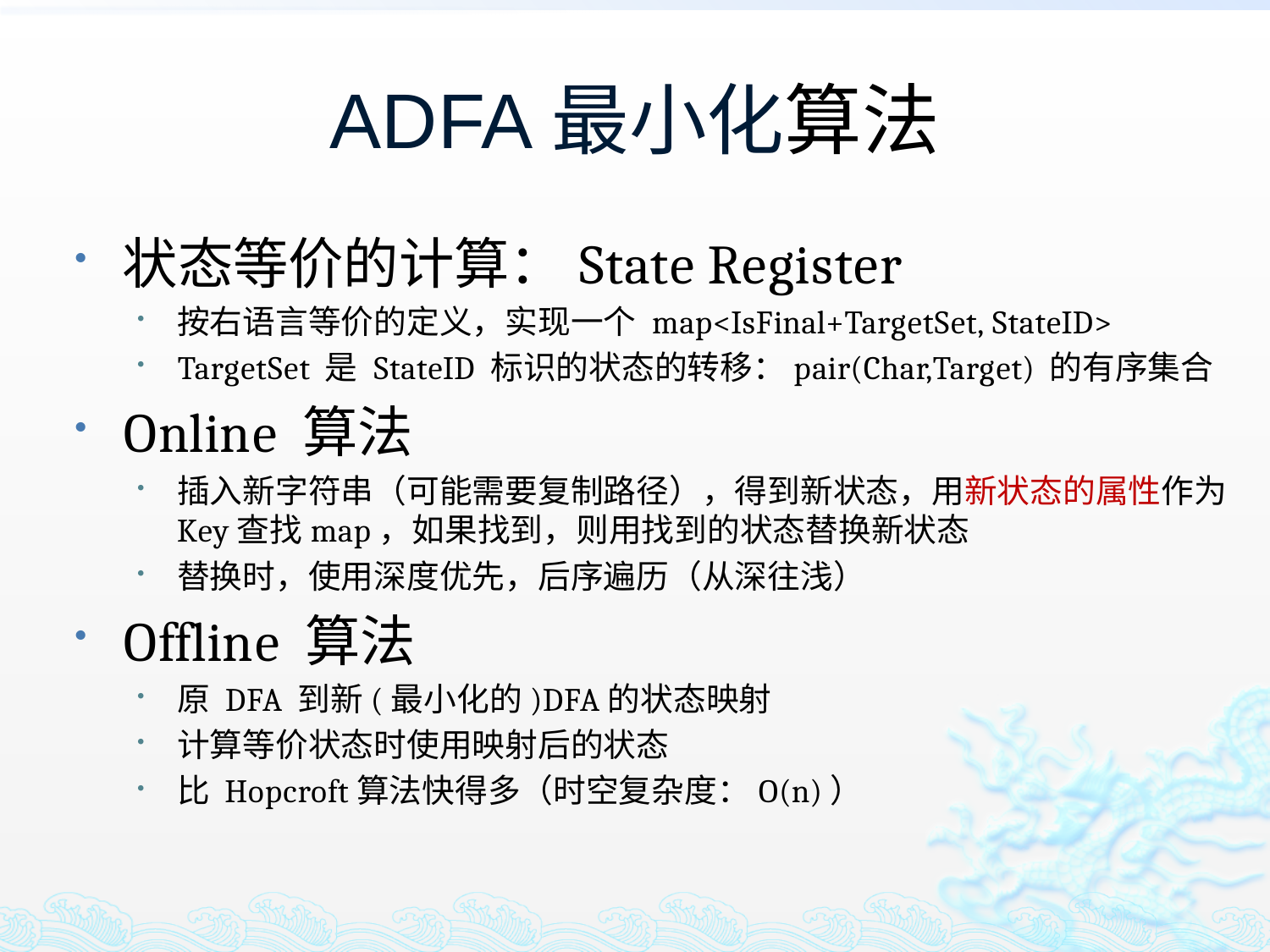

# ADFA最小化算法
状态等价的计算：State Register
按右语言等价的定义，实现一个 map<IsFinal+TargetSet, StateID>
TargetSet 是 StateID 标识的状态的转移：pair(Char,Target) 的有序集合
Online 算法
插入新字符串（可能需要复制路径），得到新状态，用新状态的属性作为Key查找map，如果找到，则用找到的状态替换新状态
替换时，使用深度优先，后序遍历（从深往浅）
Offline 算法
原 DFA 到新(最小化的)DFA的状态映射
计算等价状态时使用映射后的状态
比 Hopcroft算法快得多（时空复杂度：O(n)）